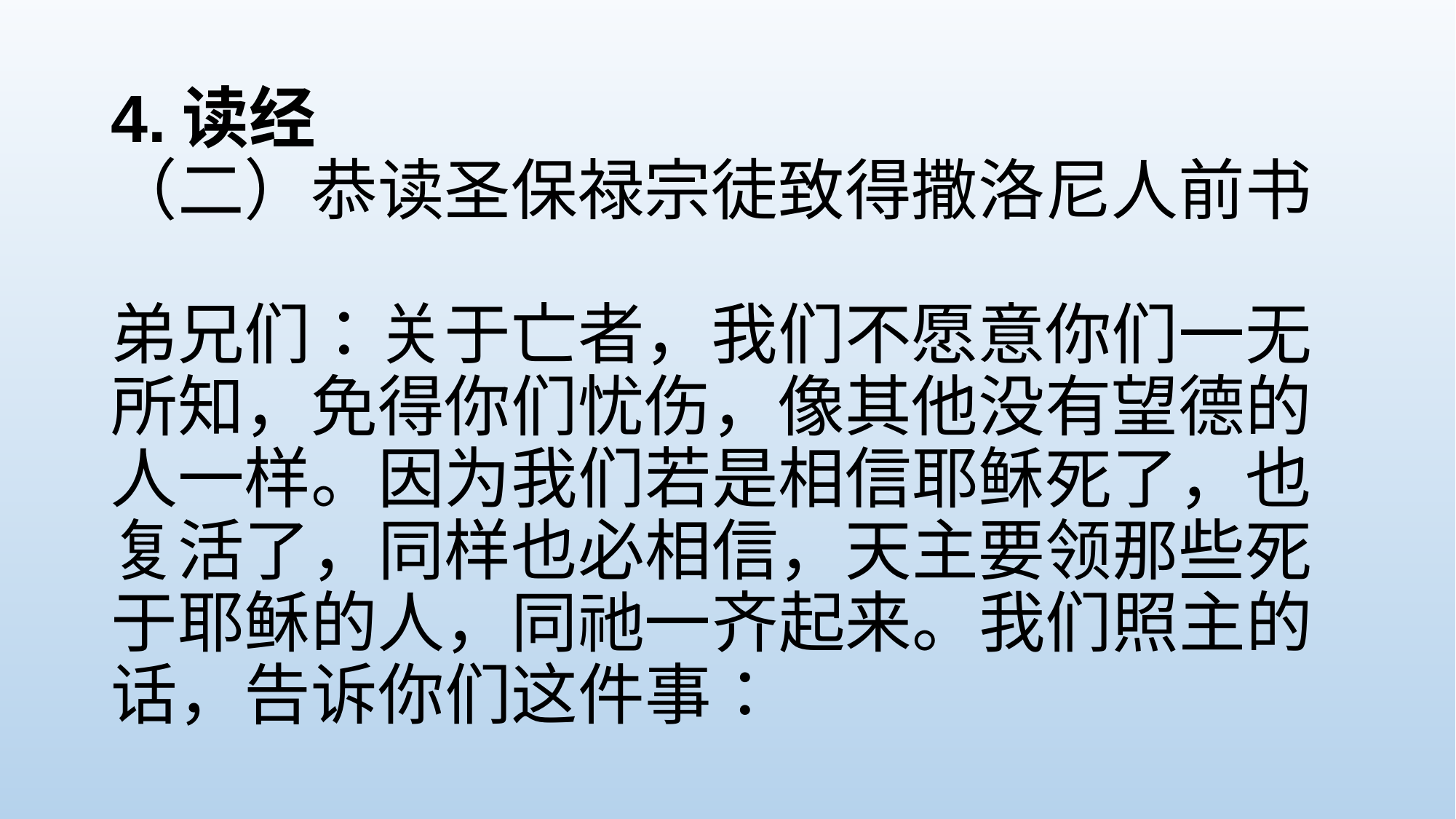

# 4.读经 （二）恭读圣保禄宗徒致得撒洛尼人前书 弟兄们：关于亡者，我们不愿意你们一无所知，免得你们忧伤，像其他没有望德的人一样。因为我们若是相信耶稣死了，也复活了，同样也必相信，天主要领那些死于耶稣的人，同祂一齐起来。我们照主的话，告诉你们这件事：